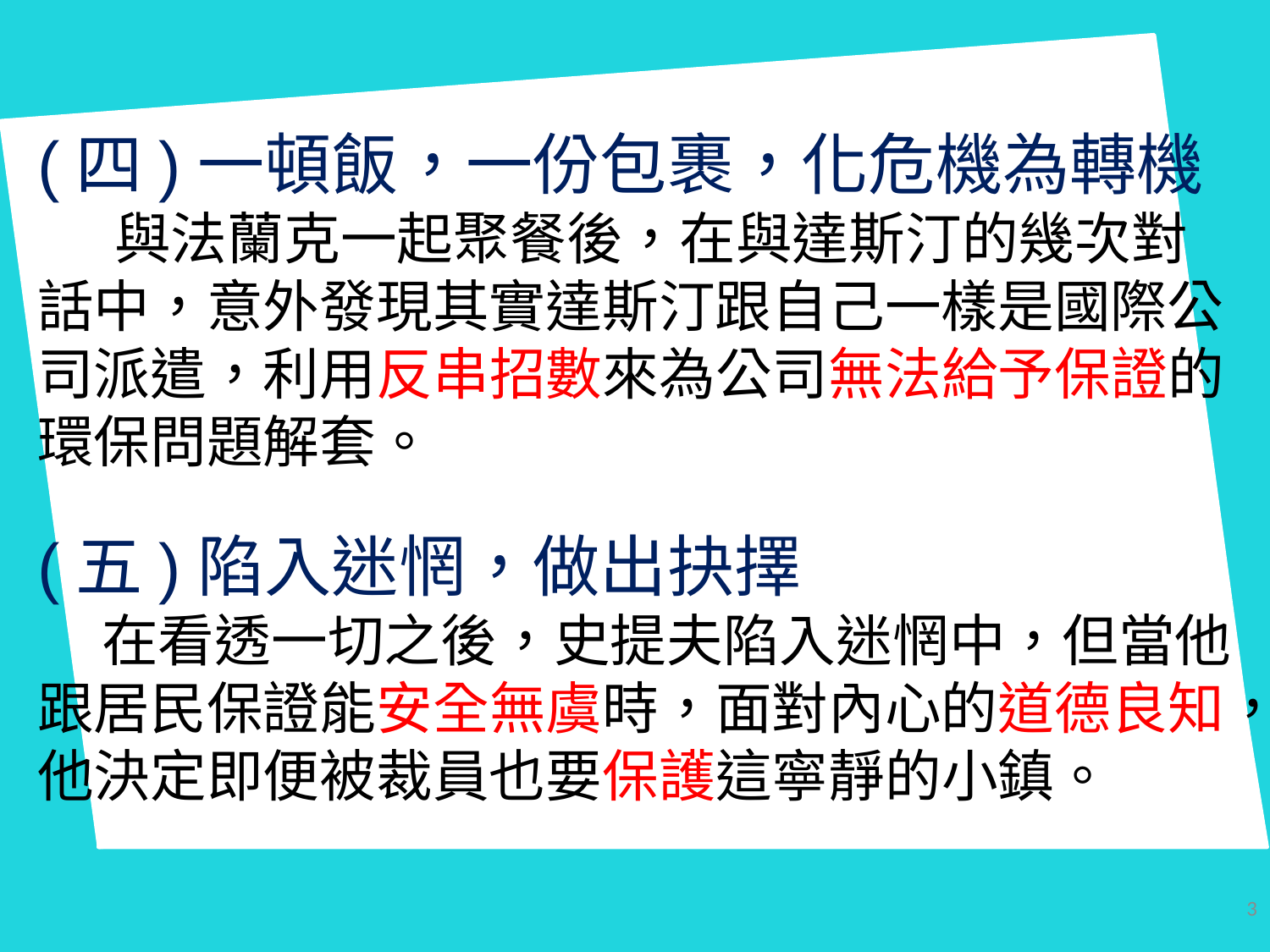

(四)一頓飯，一份包裹，化危機為轉機
     與法蘭克一起聚餐後，在與達斯汀的幾次對話中，意外發現其實達斯汀跟自己一樣是國際公司派遣，利用反串招數來為公司無法給予保證的環保問題解套。

(五)陷入迷惘，做出抉擇
    在看透一切之後，史提夫陷入迷惘中，但當他跟居民保證能安全無虞時，面對內心的道德良知，他決定即便被裁員也要保護這寧靜的小鎮。
3